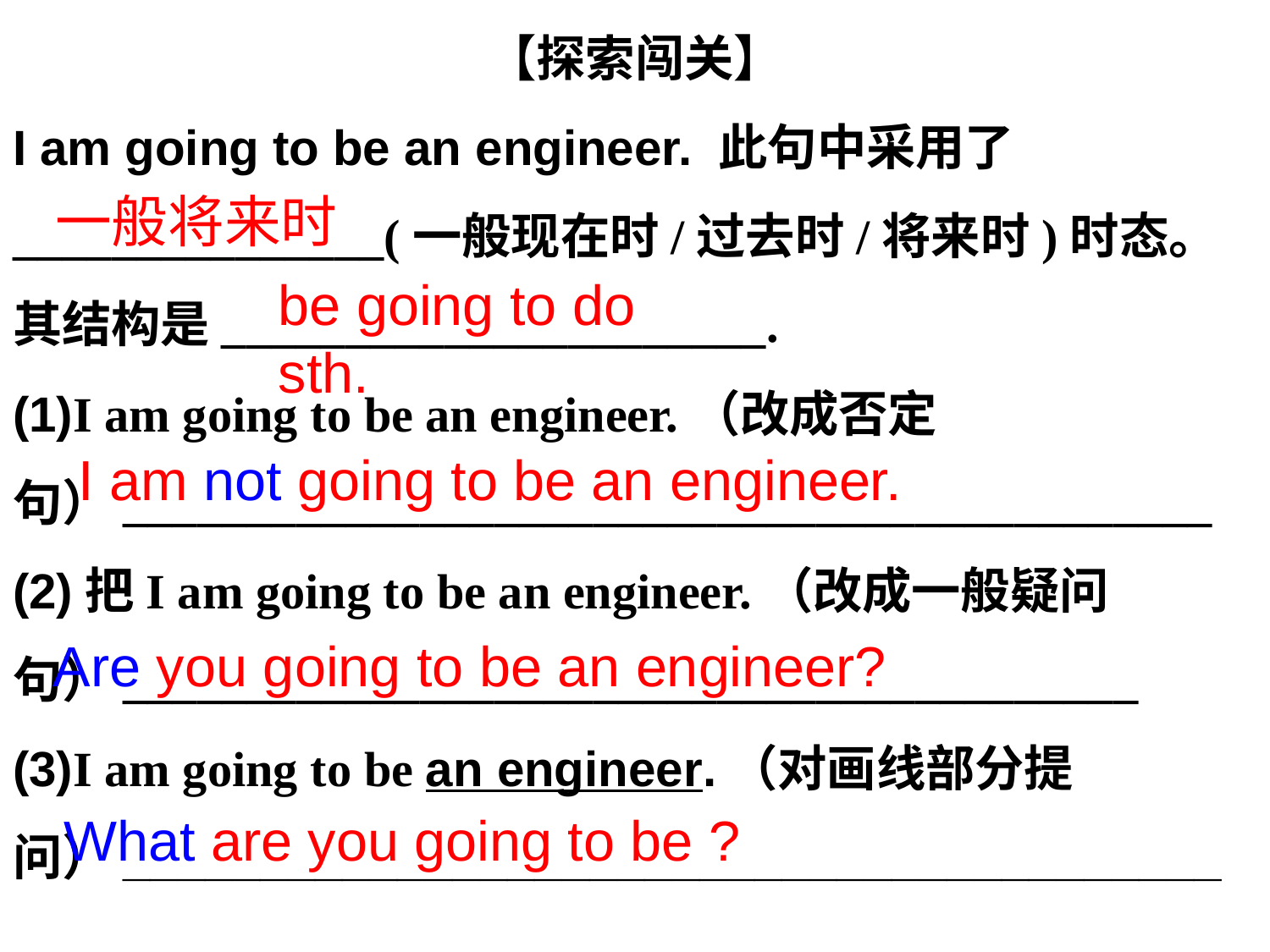

【探索闯关】
I am going to be an engineer. 此句中采用了_______________(一般现在时/过去时/将来时)时态。
其结构是______________________.
(1)I am going to be an engineer.（改成否定句）____________________________________________
(2)把I am going to be an engineer.（改成一般疑问句）_________________________________________
(3)I am going to be an engineer.（对画线部分提问）________________________________________
一般将来时
be going to do sth.
I am not going to be an engineer.
Are you going to be an engineer?
What are you going to be ?